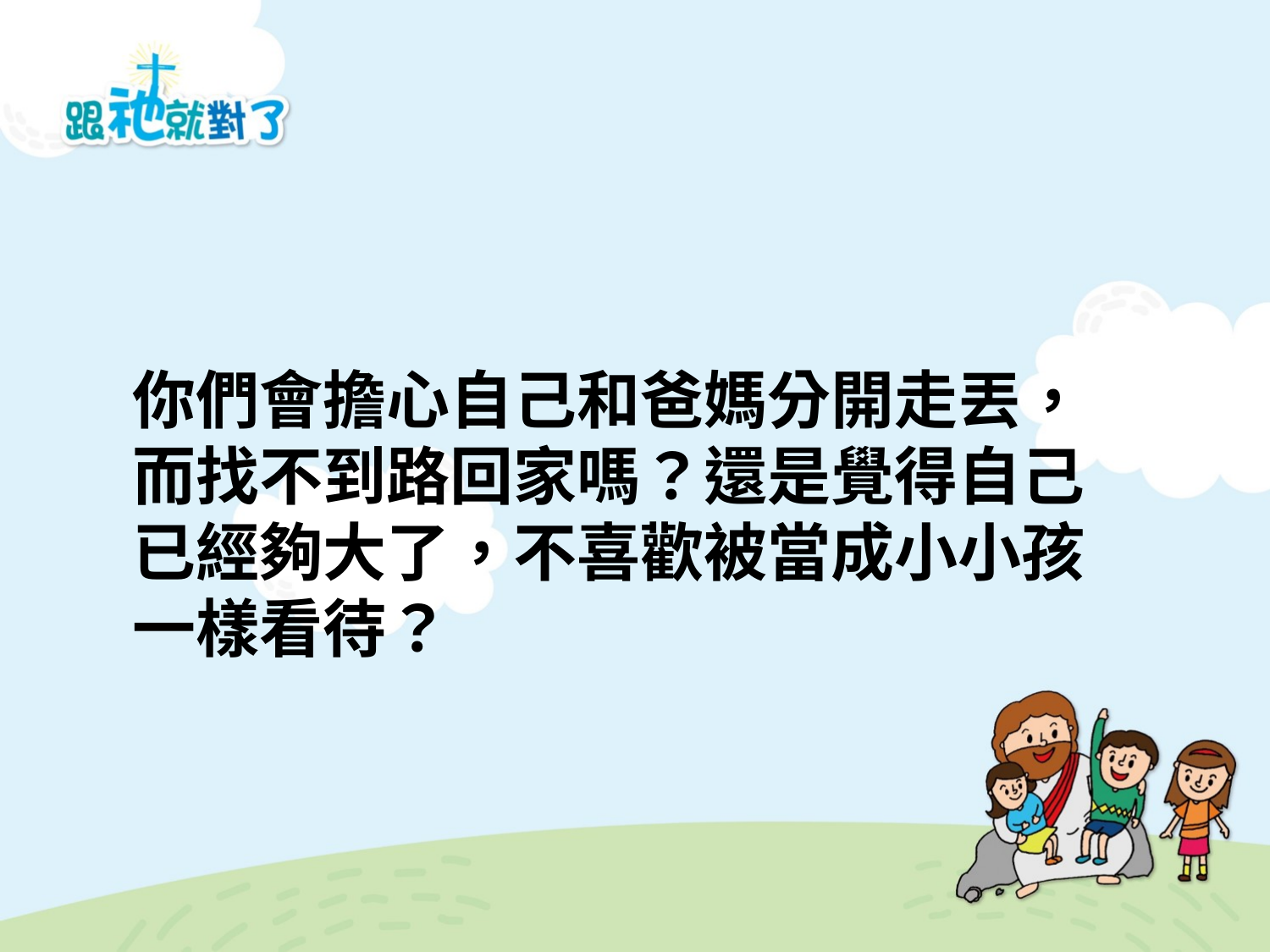

你們會擔心自己和爸媽分開走丟，而找不到路回家嗎？還是覺得自己已經夠大了，不喜歡被當成小小孩一樣看待？